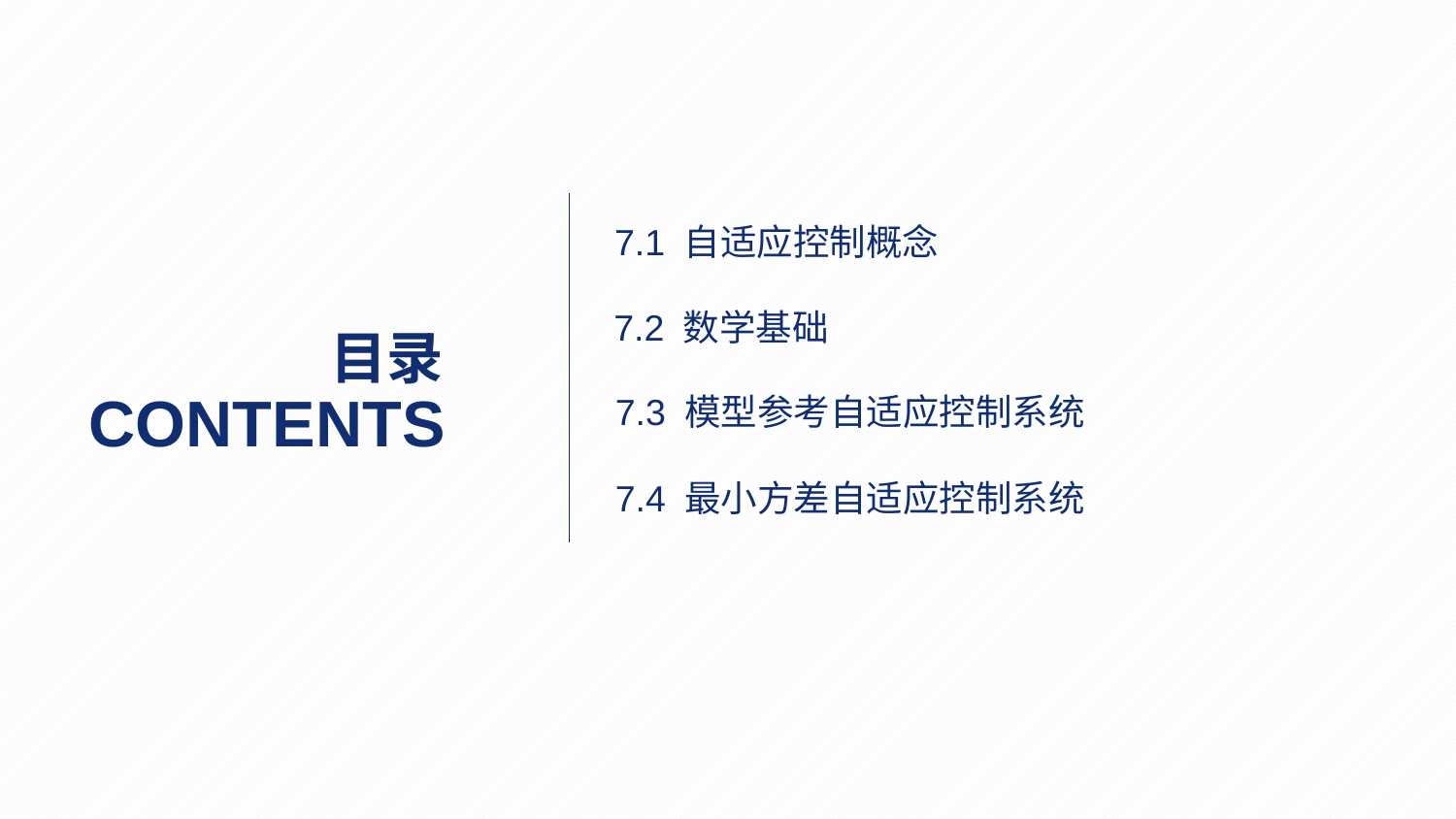

7.1 自适应控制概念
7.2 数学基础
目录
CONTENTS
7.3 模型参考自适应控制系统
7.4 最小方差自适应控制系统